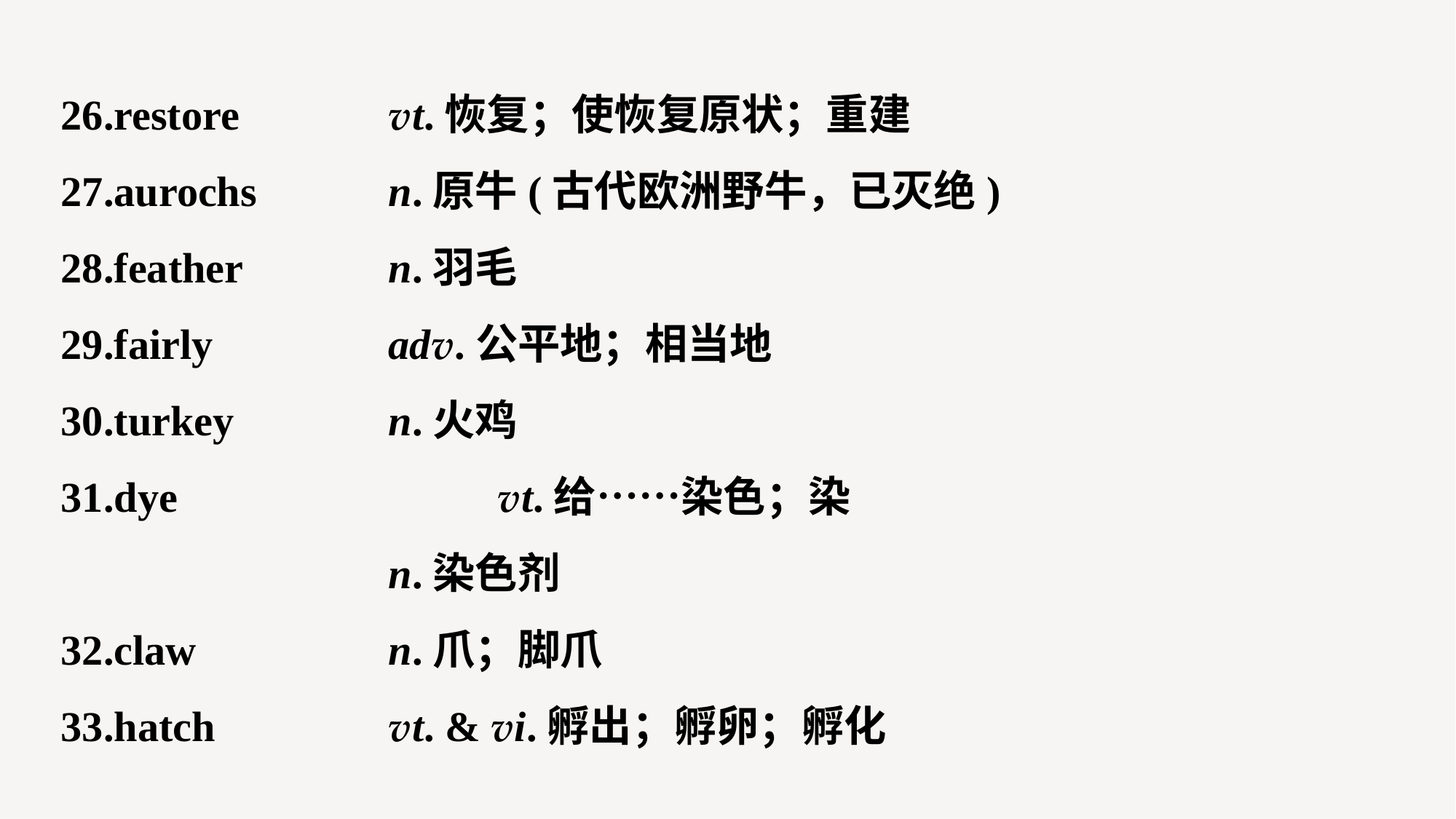

26.restore 		vt.恢复；使恢复原状；重建
27.aurochs 		n.原牛(古代欧洲野牛，已灭绝)
28.feather 		n.羽毛
29.fairly 		adv.公平地；相当地
30.turkey 		n.火鸡
31.dye 			vt.给……染色；染
			n.染色剂
32.claw 		n.爪；脚爪
33.hatch 		vt. & vi.孵出；孵卵；孵化